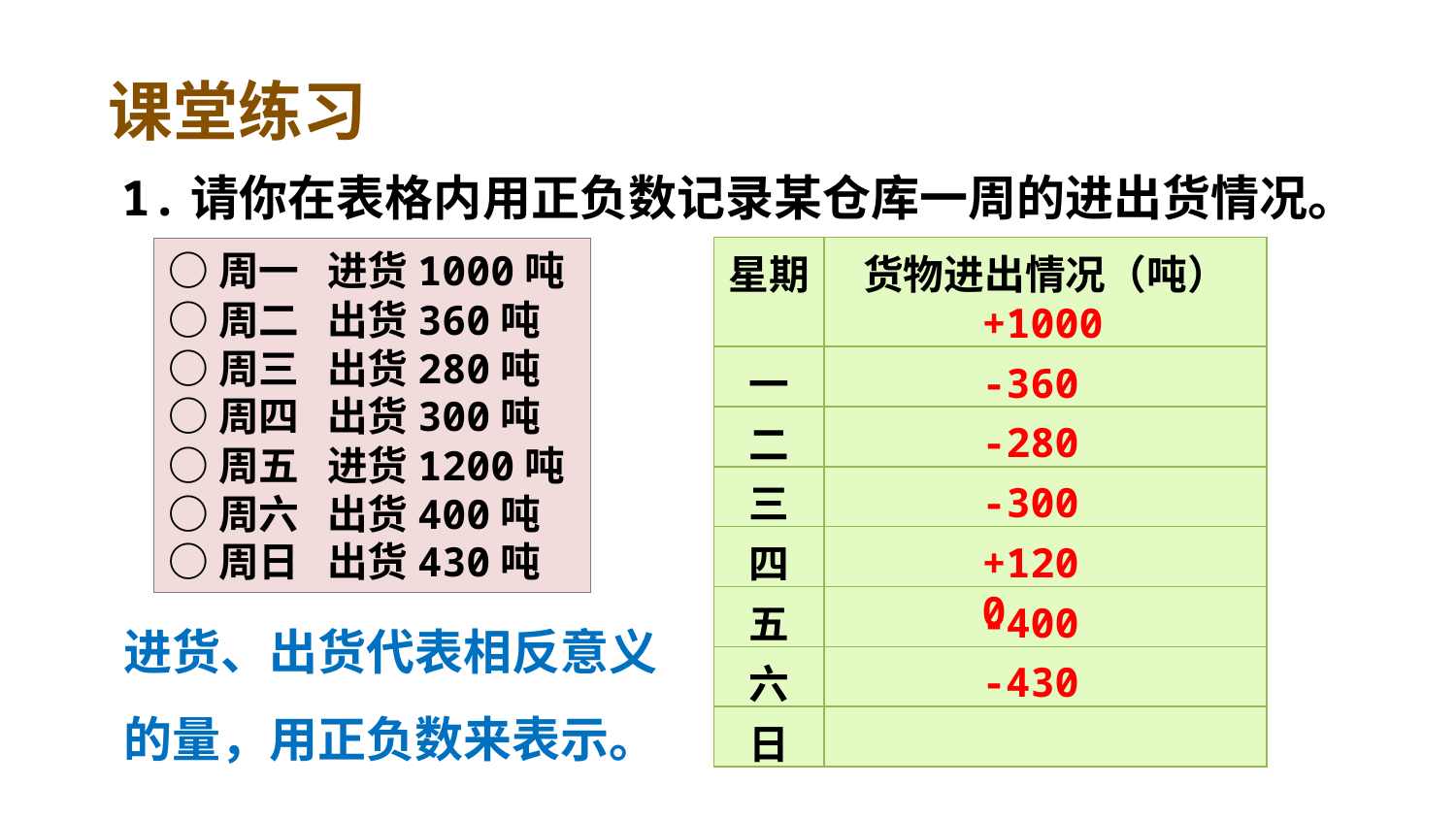

课堂练习
1.请你在表格内用正负数记录某仓库一周的进出货情况。
| 星期 | 货物进出情况（吨） |
| --- | --- |
| 一 |  |
| 二 |  |
| 三 |  |
| 四 |  |
| 五 |  |
| 六 |  |
| 日 |  |
○周一   进货1000吨
○周二   出货360吨
○周三   出货280吨
○周四   出货300吨
○周五   进货1200吨
○周六   出货400吨
○周日   出货430吨
+1000
-360
-280
-300
+1200
进货、出货代表相反意义
的量，用正负数来表示。
-400
-430